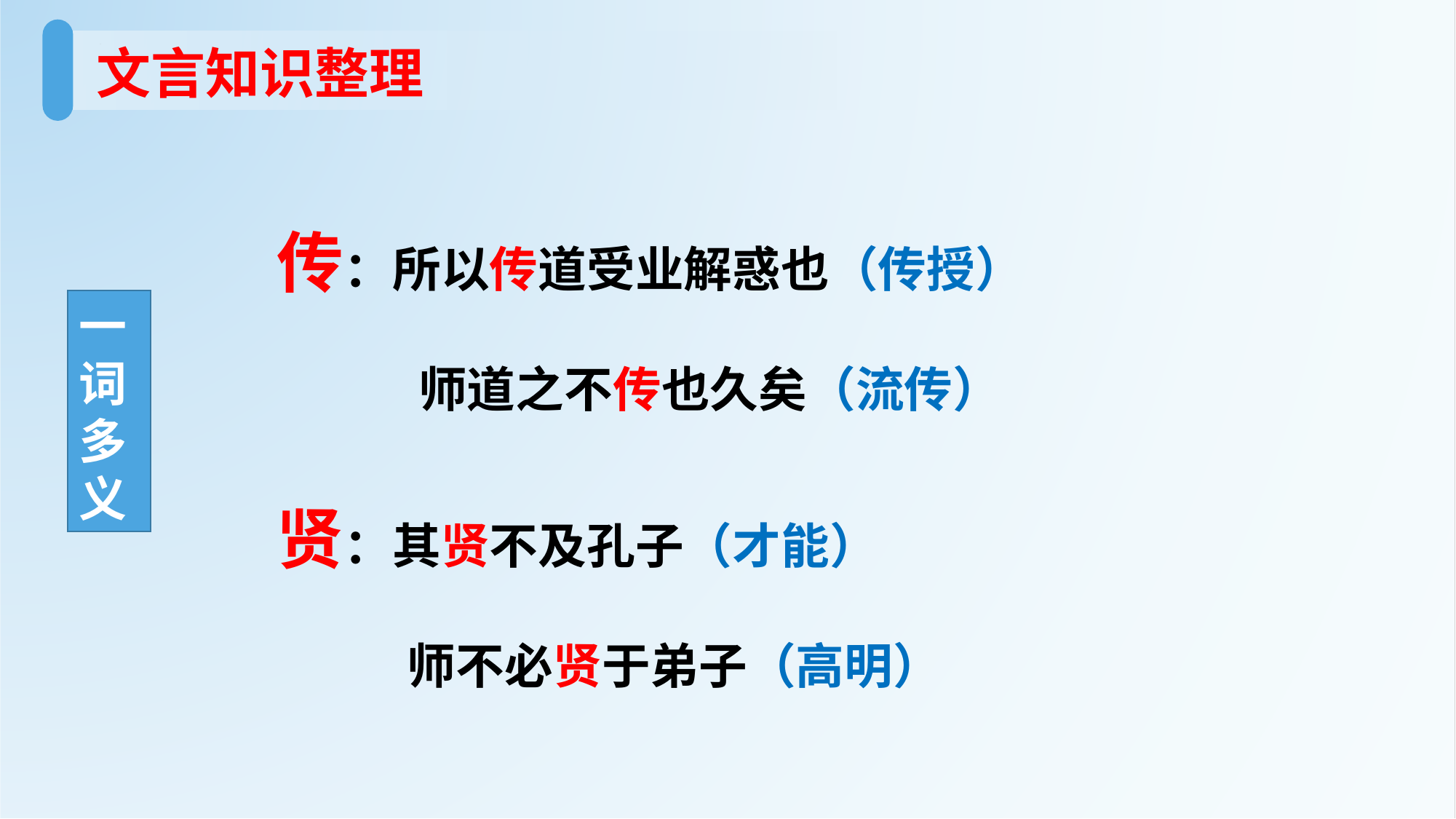

文言知识整理
传：所以传道受业解惑也（传授）
　　    师道之不传也久矣（流传）
贤：其贤不及孔子（才能）
　　   师不必贤于弟子（高明）
一 词 多 义